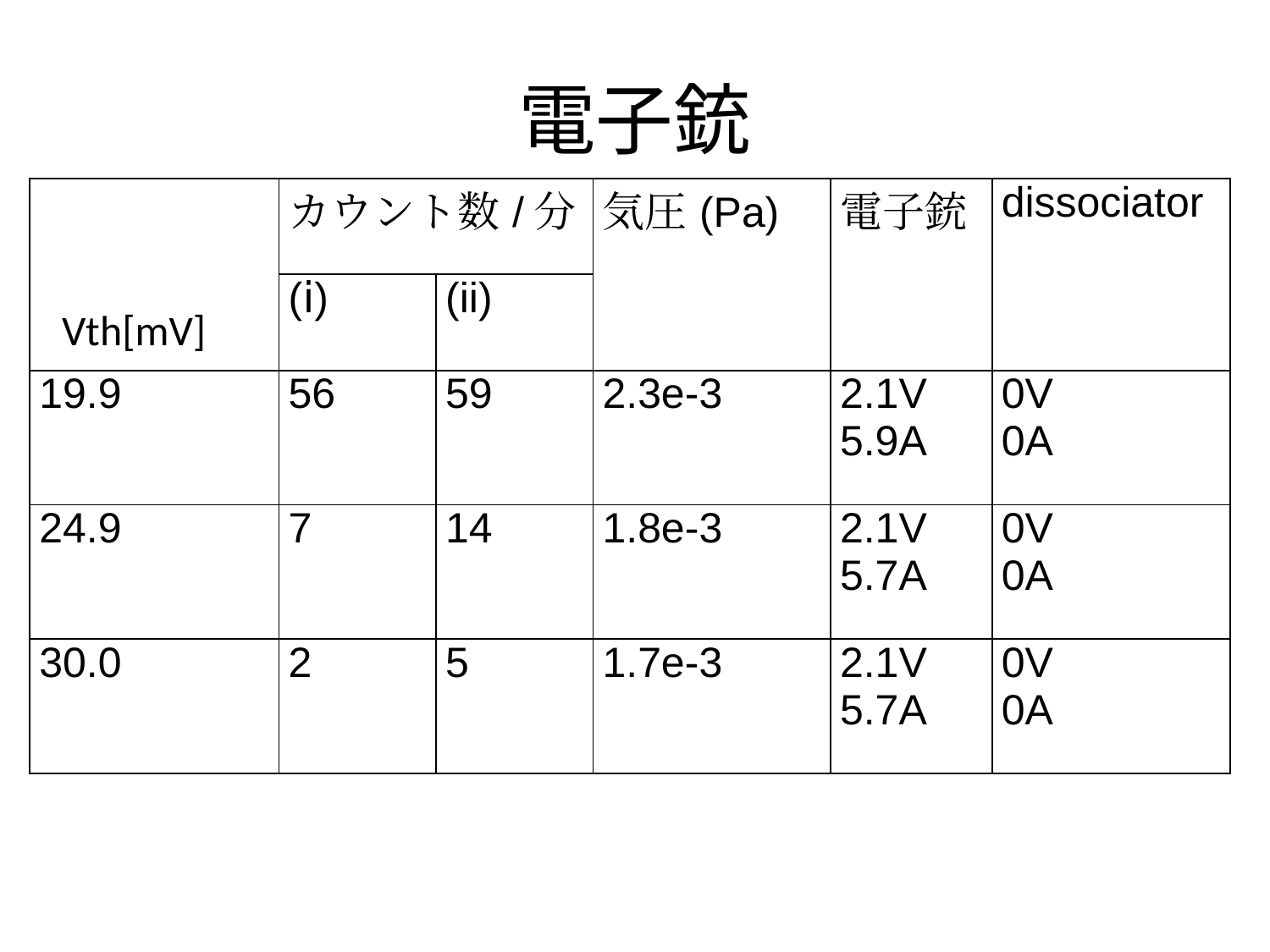

# 電子銃
|  | カウント数/分 |  | 気圧(Pa) | 電子銃 | dissociator |
| --- | --- | --- | --- | --- | --- |
|  | (ⅰ) | (ii) |  |  |  |
| 19.9 | 56 | 59 | 2.3e-3 | 2.1V 5.9A | 0V 0A |
| 24.9 | 7 | 14 | 1.8e-3 | 2.1V 5.7A | 0V 0A |
| 30.0 | 2 | 5 | 1.7e-3 | 2.1V 5.7A | 0V 0A |
Vth[mV]